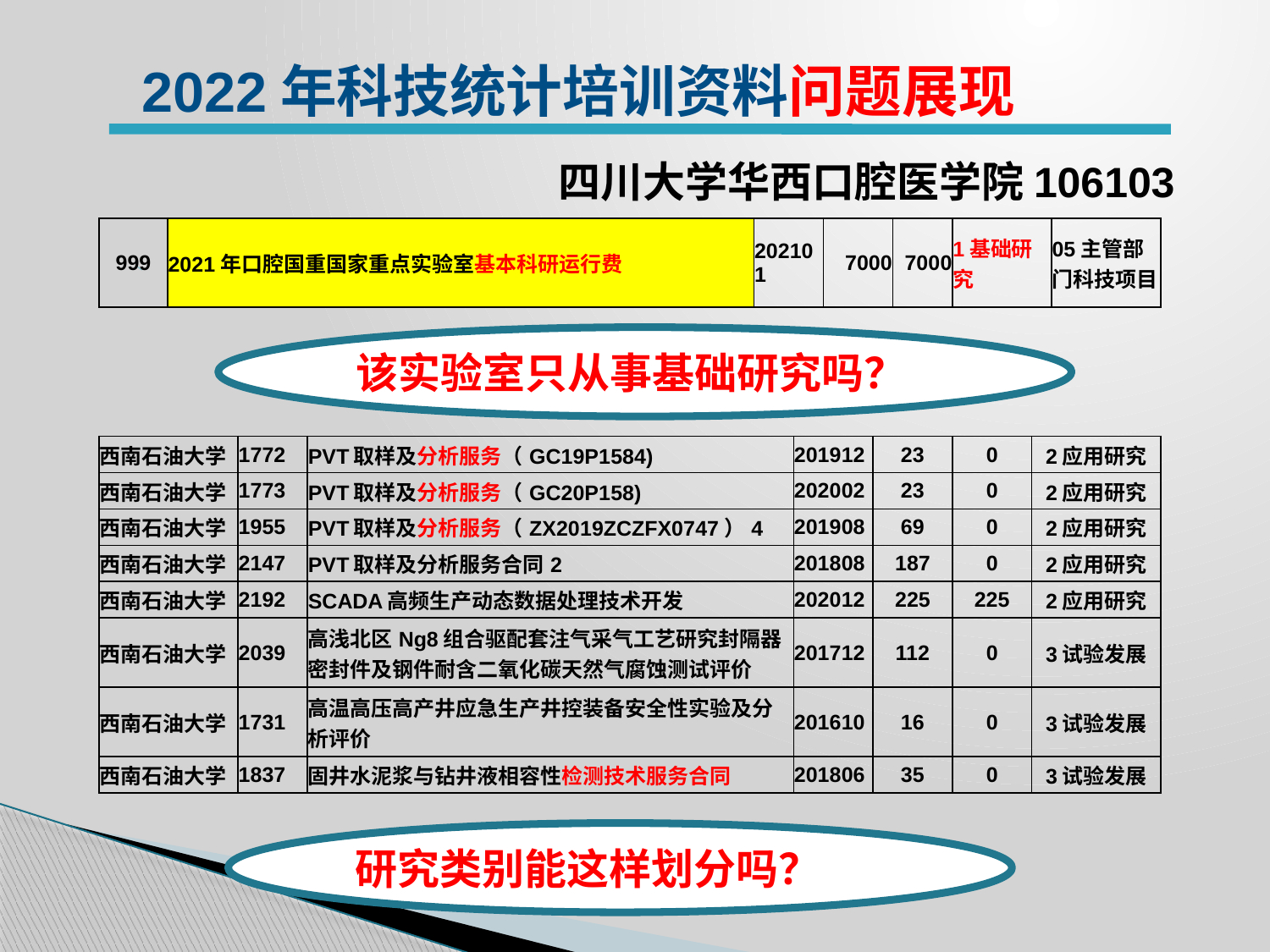

2022年科技统计培训资料问题展现
 四川大学华西口腔医学院106103
| 999 | 2021年口腔国重国家重点实验室基本科研运行费 | 202101 | 7000 | 7000 | 1基础研究 | 05主管部门科技项目 |
| --- | --- | --- | --- | --- | --- | --- |
该实验室只从事基础研究吗？
| 西南石油大学 | 1772 | PVT取样及分析服务（GC19P1584) | 201912 | 23 | 0 | 2应用研究 |
| --- | --- | --- | --- | --- | --- | --- |
| 西南石油大学 | 1773 | PVT取样及分析服务（GC20P158) | 202002 | 23 | 0 | 2应用研究 |
| 西南石油大学 | 1955 | PVT取样及分析服务（ZX2019ZCZFX0747）4 | 201908 | 69 | 0 | 2应用研究 |
| 西南石油大学 | 2147 | PVT取样及分析服务合同2 | 201808 | 187 | 0 | 2应用研究 |
| 西南石油大学 | 2192 | SCADA高频生产动态数据处理技术开发 | 202012 | 225 | 225 | 2应用研究 |
| 西南石油大学 | 2039 | 高浅北区Ng8组合驱配套注气采气工艺研究封隔器密封件及钢件耐含二氧化碳天然气腐蚀测试评价 | 201712 | 112 | 0 | 3试验发展 |
| 西南石油大学 | 1731 | 高温高压高产井应急生产井控装备安全性实验及分析评价 | 201610 | 16 | 0 | 3试验发展 |
| 西南石油大学 | 1837 | 固井水泥浆与钻井液相容性检测技术服务合同 | 201806 | 35 | 0 | 3试验发展 |
研究类别能这样划分吗？